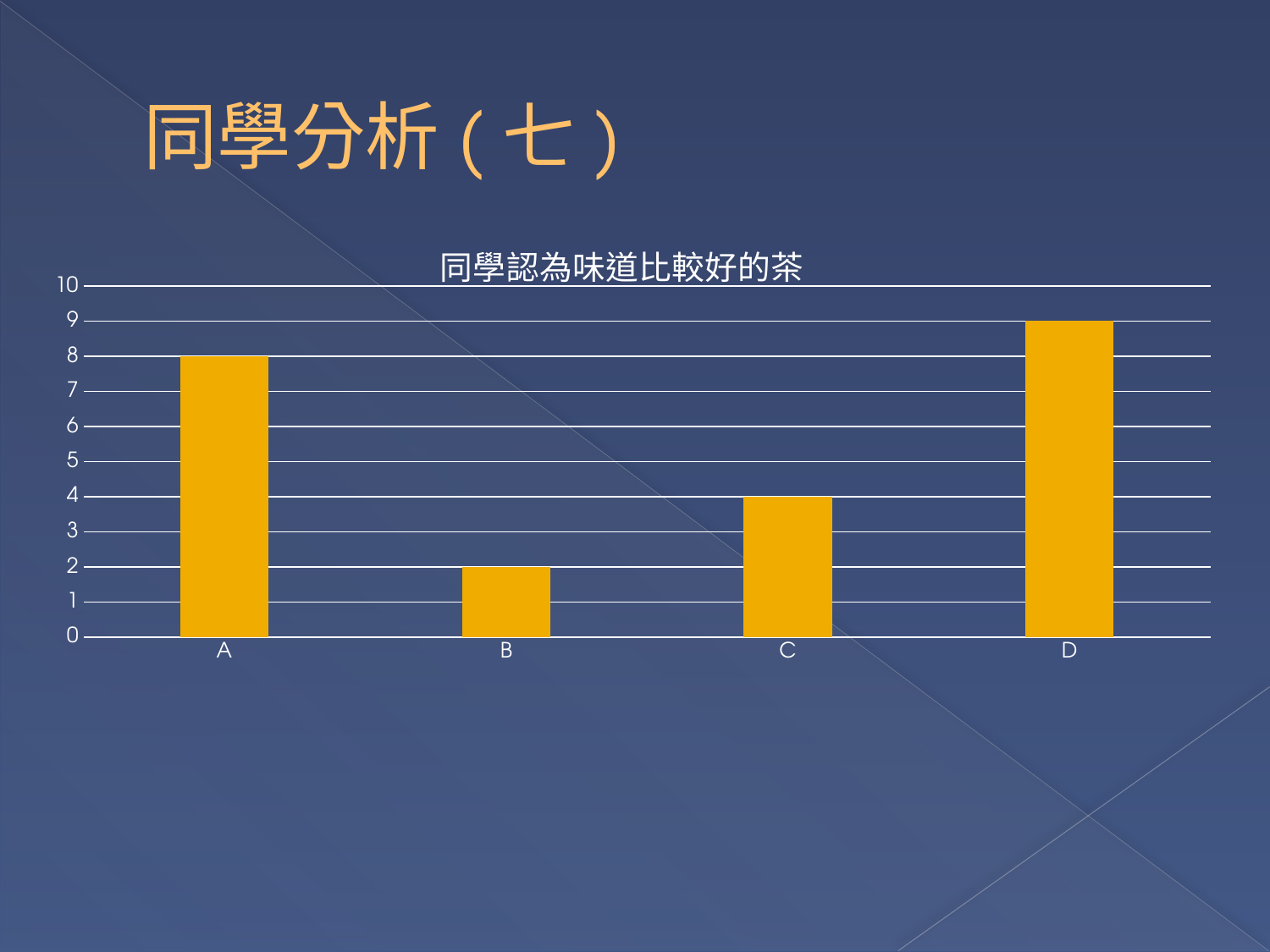

# 同學分析(七)

### Chart: 同學認為味道比較好的茶

| Category | 數列 1 |
|---|---|
| A | 8.0 |
| B | 2.0 |
| C | 4.0 |
| D | 9.0 |